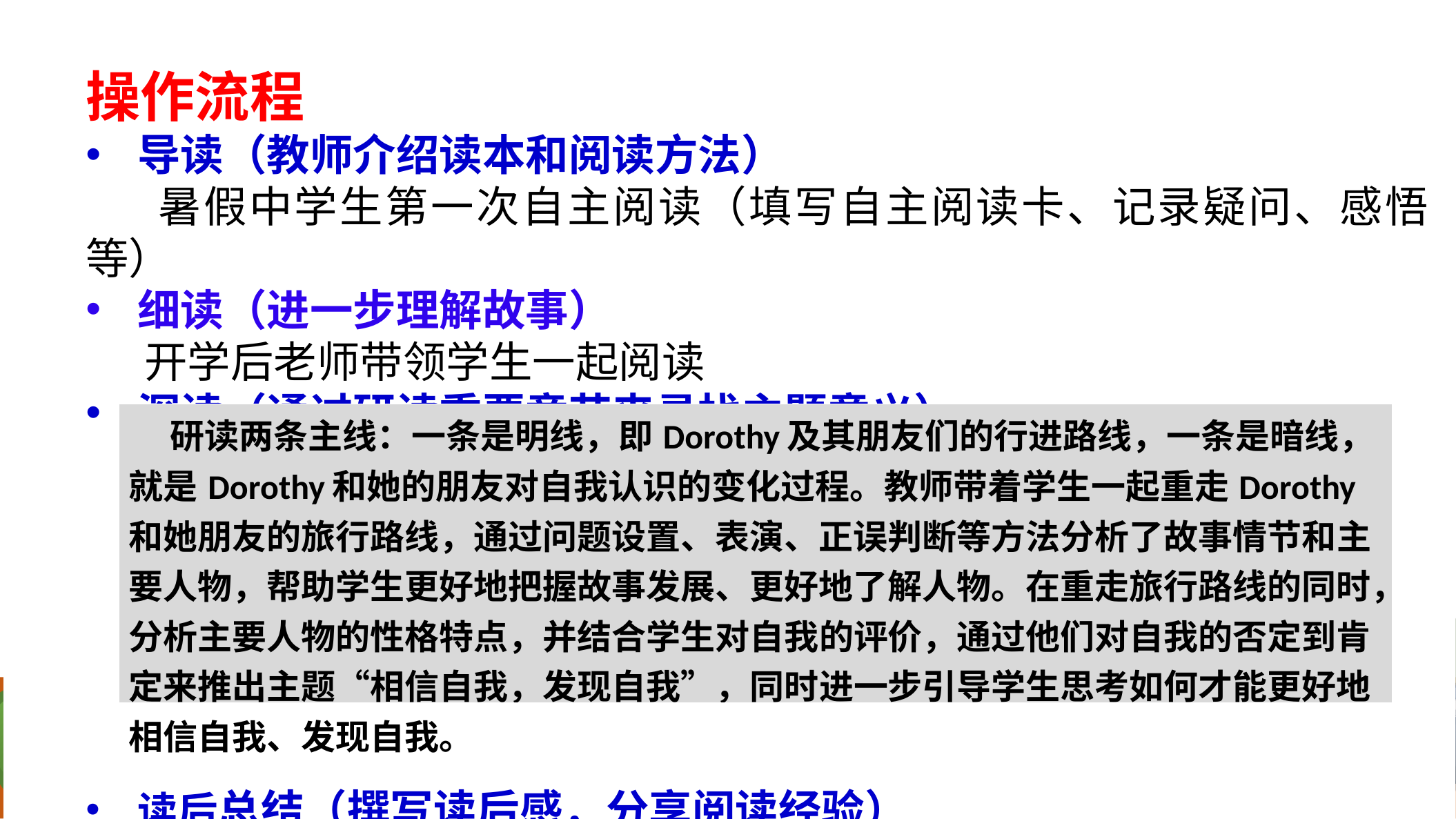

操作流程
导读（教师介绍读本和阅读方法）
     暑假中学生第一次自主阅读（填写自主阅读卡、记录疑问、感悟等）
细读（进一步理解故事）
     开学后老师带领学生一起阅读
深读（通过研读重要章节来寻找主题意义）

读后总结（撰写读后感，分享阅读经验）

| 研读两条主线：一条是明线，即Dorothy及其朋友们的行进路线，一条是暗线，就是Dorothy和她的朋友对自我认识的变化过程。教师带着学生一起重走Dorothy和她朋友的旅行路线，通过问题设置、表演、正误判断等方法分析了故事情节和主要人物，帮助学生更好地把握故事发展、更好地了解人物。在重走旅行路线的同时，分析主要人物的性格特点，并结合学生对自我的评价，通过他们对自我的否定到肯定来推出主题“相信自我，发现自我”，同时进一步引导学生思考如何才能更好地相信自我、发现自我。 |
| --- |

|  |
| --- |